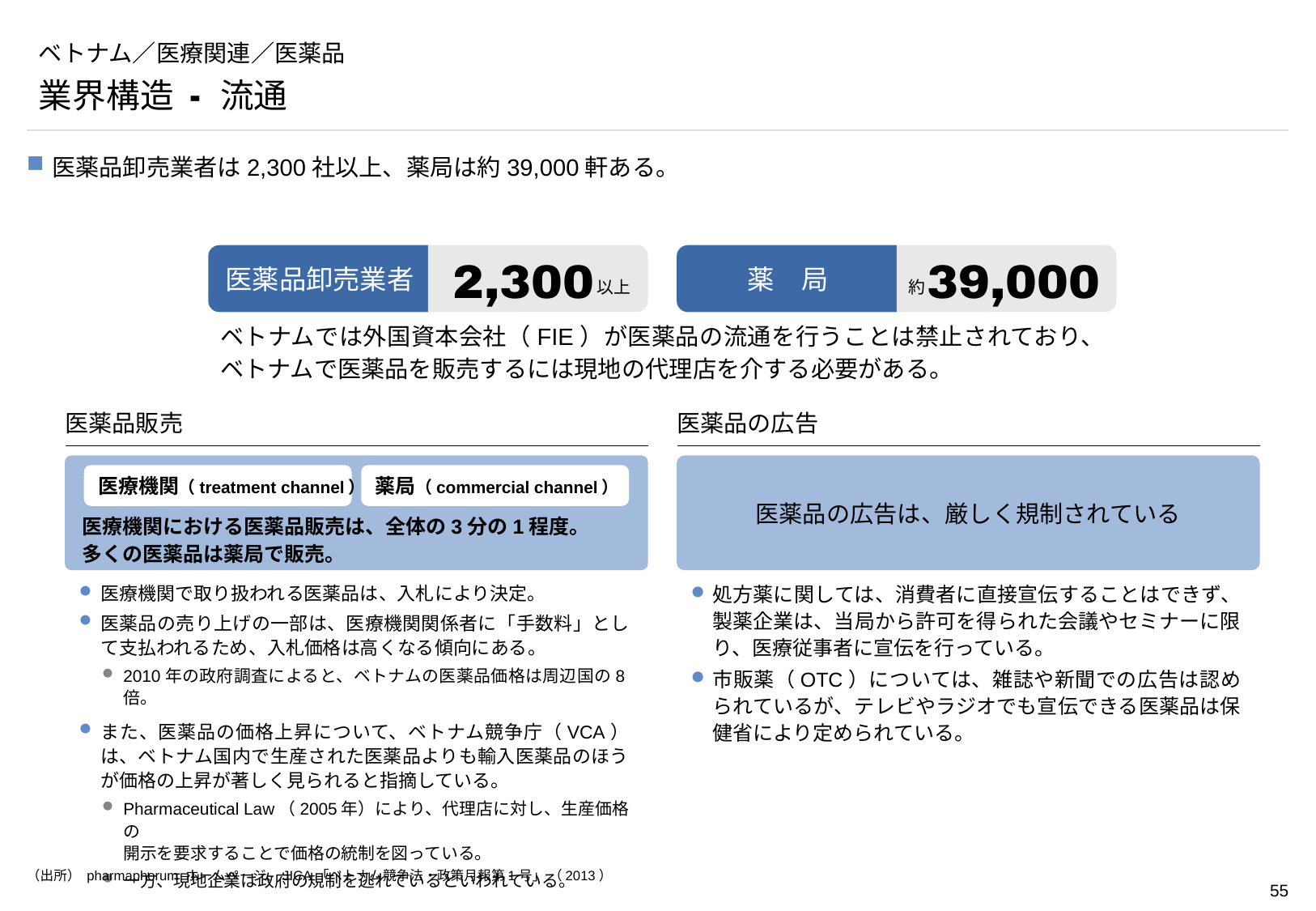

# ベトナム／医療関連／医薬品
業界構造 - 流通
医薬品卸売業者は2,300社以上、薬局は約39,000軒ある。
医薬品卸売業者
以上
薬　局
約
2,300
39,000
ベトナムでは外国資本会社（FIE）が医薬品の流通を行うことは禁止されており、ベトナムで医薬品を販売するには現地の代理店を介する必要がある。
医薬品販売
医薬品の広告

医薬品の広告は、厳しく規制されている
医療機関（treatment channel）
薬局（commercial channel）
医療機関における医薬品販売は、全体の3分の1程度。
多くの医薬品は薬局で販売。
医療機関で取り扱われる医薬品は、入札により決定。
医薬品の売り上げの一部は、医療機関関係者に「手数料」として支払われるため、入札価格は高くなる傾向にある。
2010年の政府調査によると、ベトナムの医薬品価格は周辺国の8倍。
また、医薬品の価格上昇について、ベトナム競争庁（VCA）は、ベトナム国内で生産された医薬品よりも輸入医薬品のほうが価格の上昇が著しく見られると指摘している。
Pharmaceutical Law（2005年）により、代理店に対し、生産価格の
開示を要求することで価格の統制を図っている。
一方、現地企業は政府の規制を逃れているといわれている。
処方薬に関しては、消費者に直接宣伝することはできず、製薬企業は、当局から許可を得られた会議やセミナーに限り、医療従事者に宣伝を行っている。
市販薬（OTC）については、雑誌や新聞での広告は認められているが、テレビやラジオでも宣伝できる医薬品は保健省により定められている。
（出所） pharmaphorum ホームページ、JICA「ベトナム競争法・政策月報第1号」 （2013）